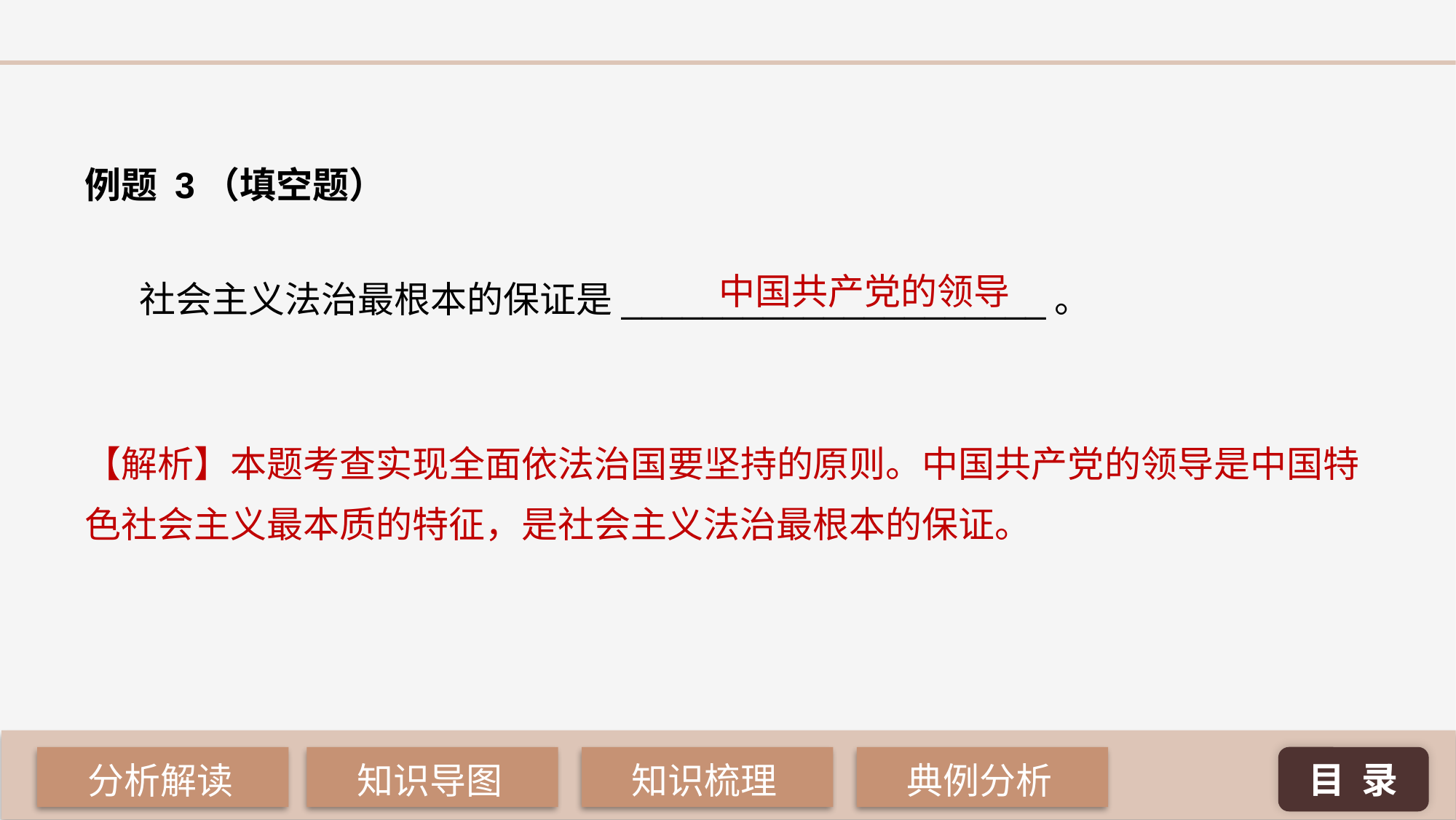

例题 3（填空题）
社会主义法治最根本的保证是_____________________。
中国共产党的领导
【解析】本题考查实现全面依法治国要坚持的原则。中国共产党的领导是中国特色社会主义最本质的特征，是社会主义法治最根本的保证。